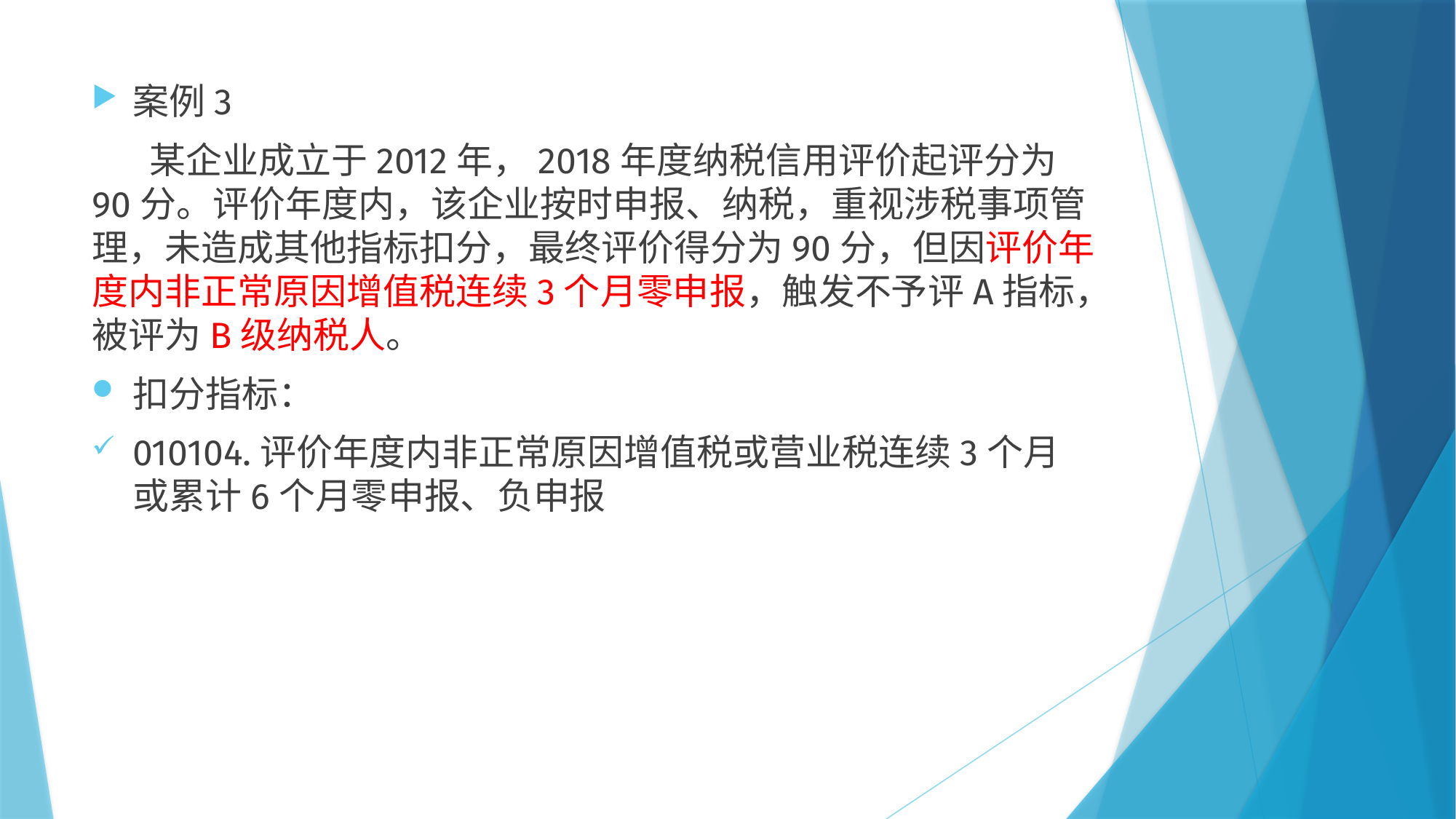

案例3
      某企业成立于2012年，2018年度纳税信用评价起评分为90分。评价年度内，该企业按时申报、纳税，重视涉税事项管理，未造成其他指标扣分，最终评价得分为90分，但因评价年度内非正常原因增值税连续3个月零申报，触发不予评A指标，被评为B级纳税人。
扣分指标：
010104.评价年度内非正常原因增值税或营业税连续3个月或累计6个月零申报、负申报